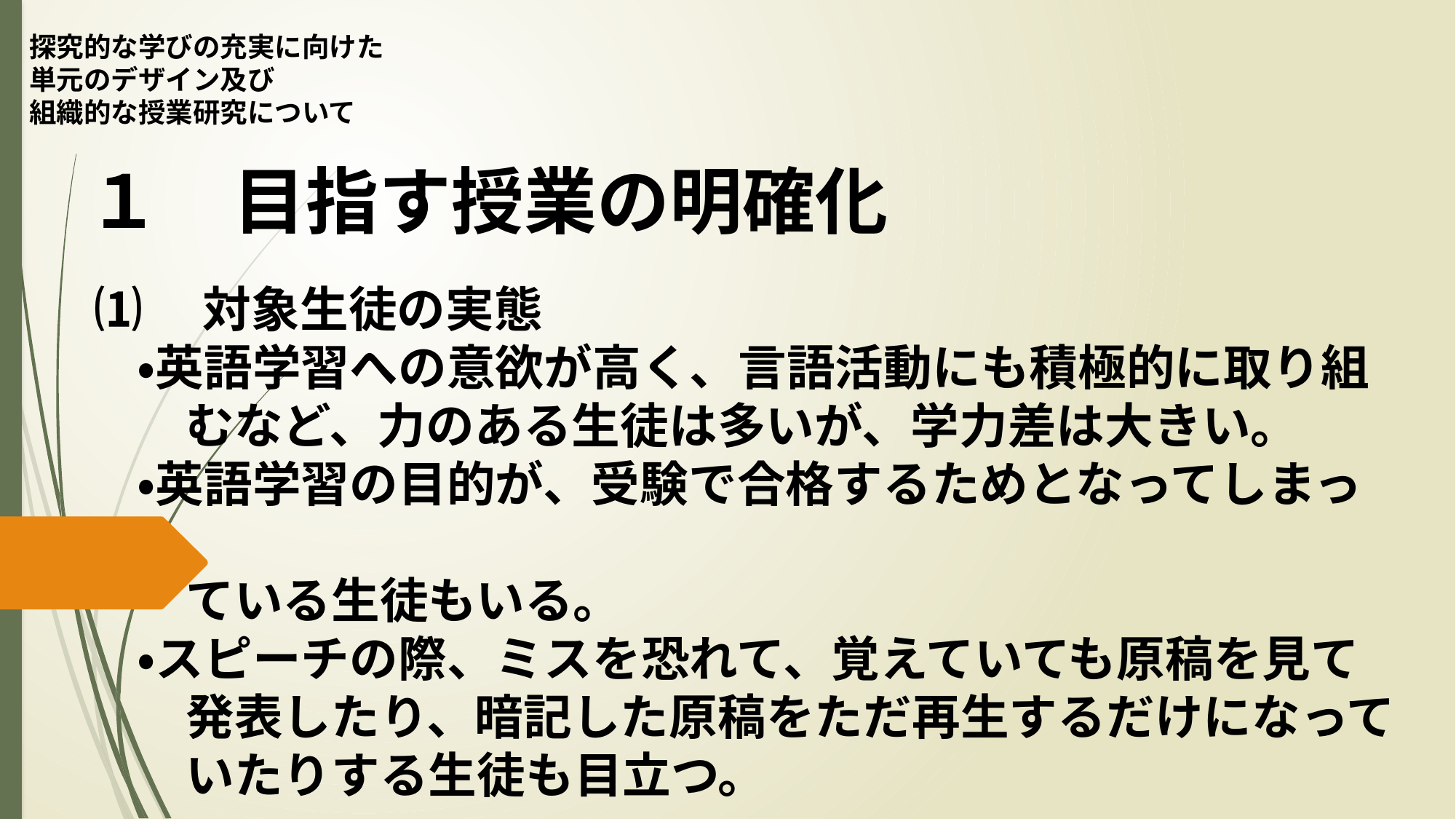

探究的な学びの充実に向けた
単元のデザイン及び
組織的な授業研究について
１　目指す授業の明確化
⑴　対象生徒の実態
・英語学習への意欲が高く、言語活動にも積極的に取り組
　むなど、力のある生徒は多いが、学力差は大きい。
・英語学習の目的が、受験で合格するためとなってしまっ
　ている生徒もいる。
・スピーチの際、ミスを恐れて、覚えていても原稿を見て
　発表したり、暗記した原稿をただ再生するだけになって
　いたりする生徒も目立つ。